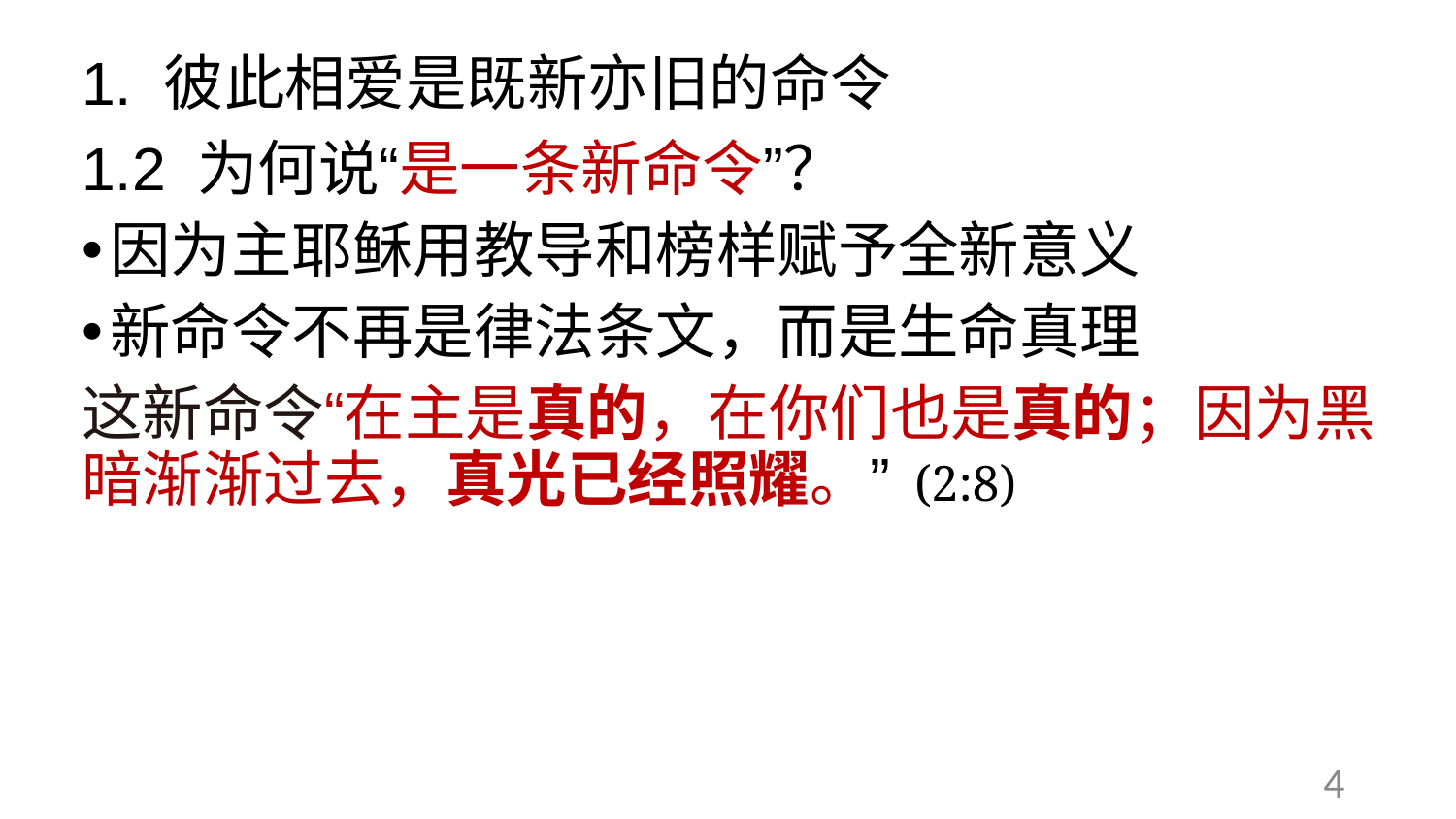

# 1. 彼此相爱是既新亦旧的命令
1.2 为何说“是一条新命令”？
因为主耶稣用教导和榜样赋予全新意义
新命令不再是律法条文，而是生命真理
这新命令“在主是真的，在你们也是真的；因为黑暗渐渐过去，真光已经照耀。” (2:8)
4